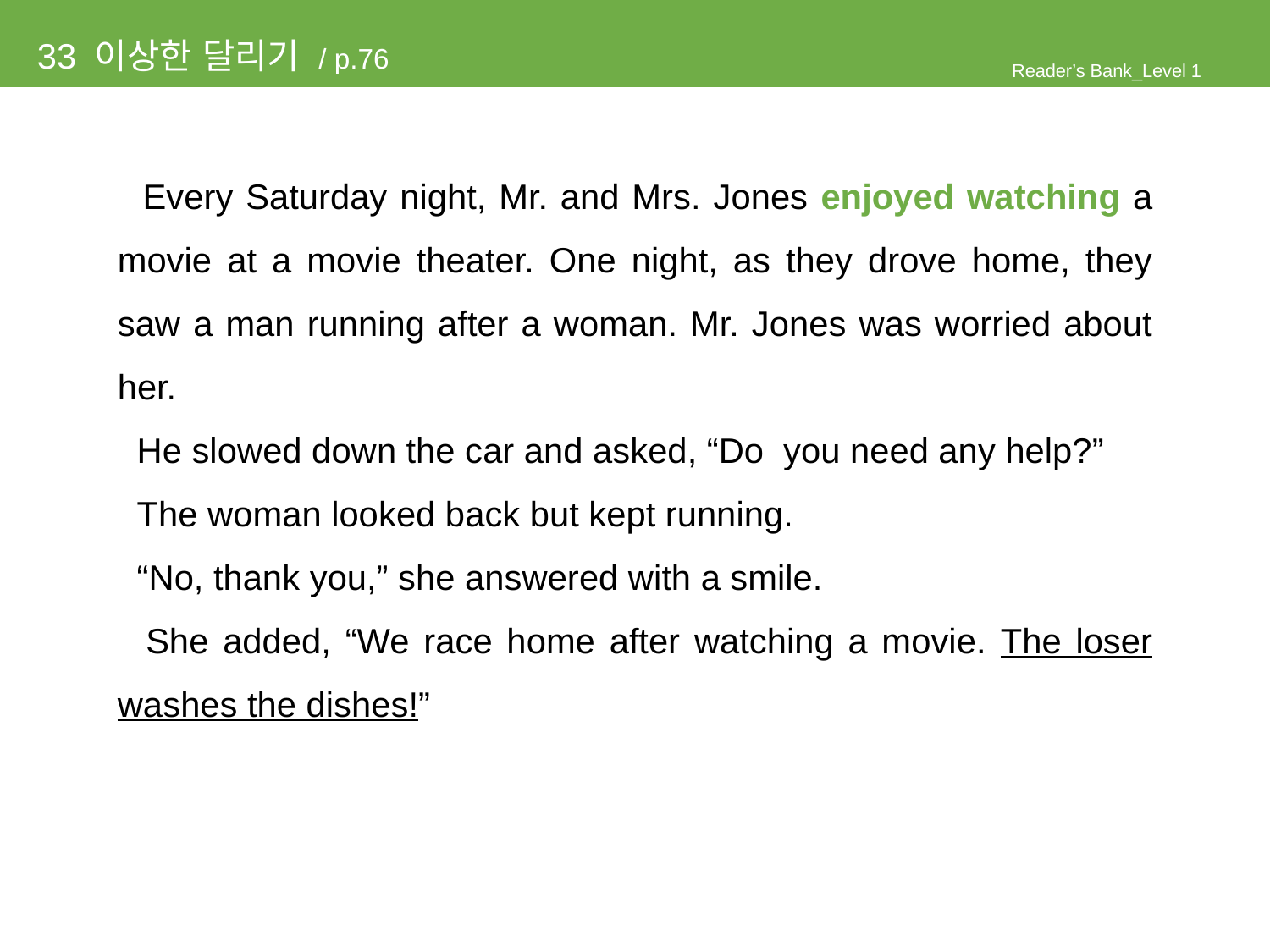

# 33 이상한 달리기 / p.76
Reader’s Bank_Level 1

  Every Saturday night, Mr. and Mrs. Jones enjoyed watching a movie at a movie theater. One night, as they drove home, they saw a man running after a woman. Mr. Jones was worried about her.
  He slowed down the car and asked, “Do  you need any help?”
  The woman looked back but kept running.
  “No, thank you,” she answered with a smile.
  She added, “We race home after watching a movie. The loser washes the dishes!”